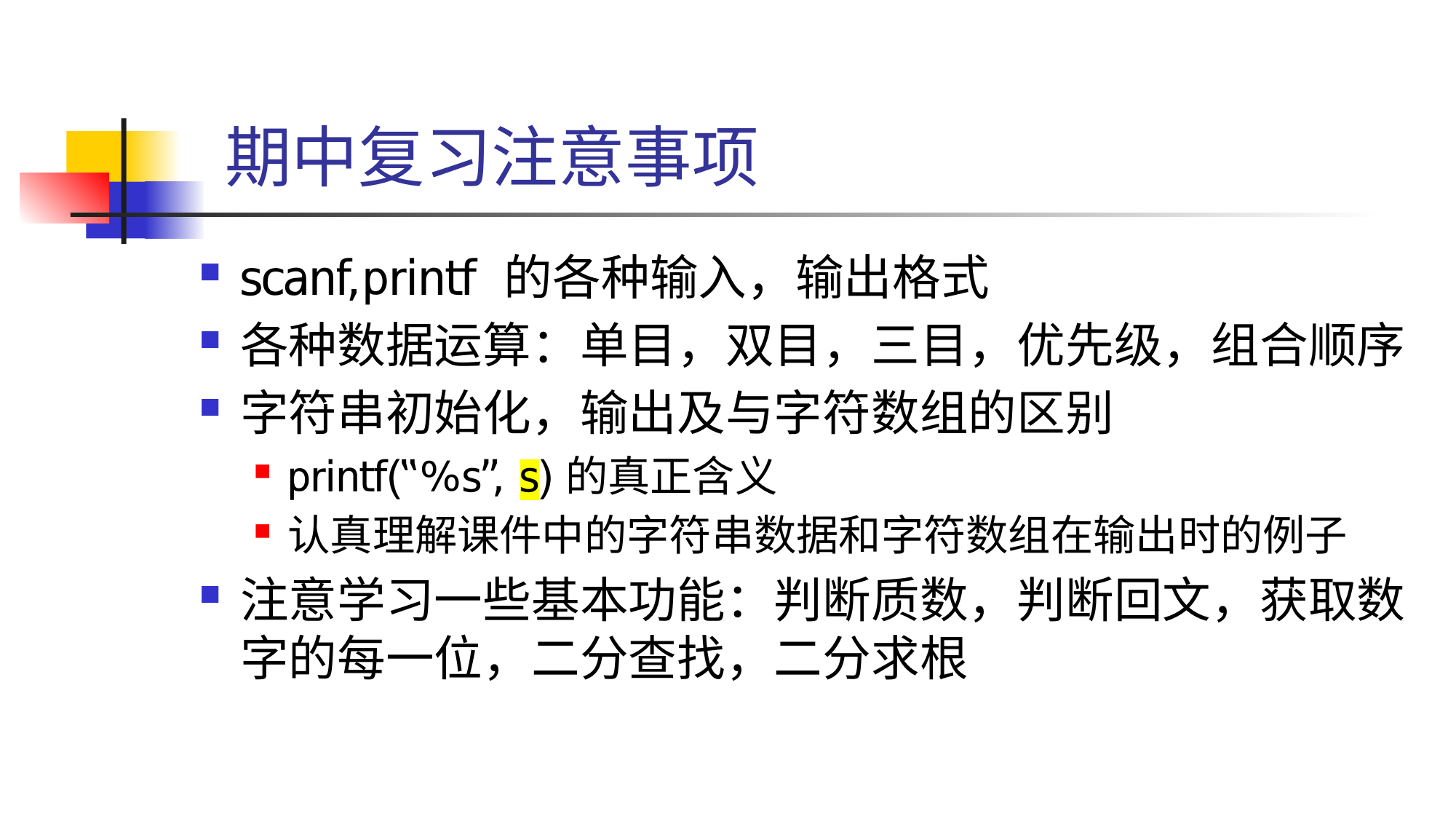

# 期中复习注意事项
scanf,printf 的各种输入，输出格式
各种数据运算：单目，双目，三目，优先级，组合顺序
字符串初始化，输出及与字符数组的区别
printf(“%s”, s)的真正含义
认真理解课件中的字符串数据和字符数组在输出时的例子
注意学习一些基本功能：判断质数，判断回文，获取数字的每一位，二分查找，二分求根